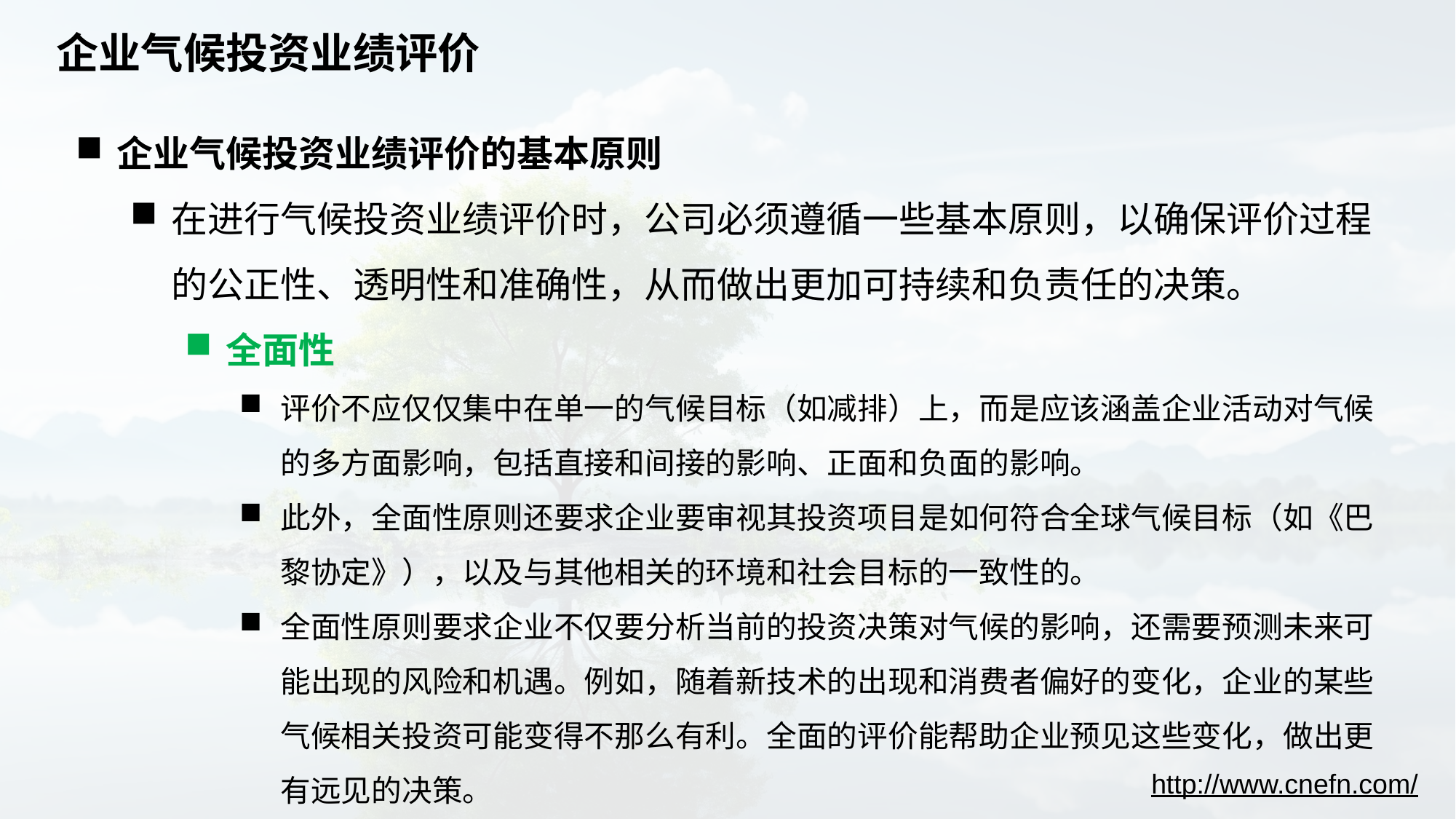

# 企业气候投资业绩评价
企业气候投资业绩评价的基本原则
在进行气候投资业绩评价时，公司必须遵循一些基本原则，以确保评价过程的公正性、透明性和准确性，从而做出更加可持续和负责任的决策。
全面性
评价不应仅仅集中在单一的气候目标（如减排）上，而是应该涵盖企业活动对气候的多方面影响，包括直接和间接的影响、正面和负面的影响。
此外，全面性原则还要求企业要审视其投资项目是如何符合全球气候目标（如《巴黎协定》），以及与其他相关的环境和社会目标的一致性的。
全面性原则要求企业不仅要分析当前的投资决策对气候的影响，还需要预测未来可能出现的风险和机遇。例如，随着新技术的出现和消费者偏好的变化，企业的某些气候相关投资可能变得不那么有利。全面的评价能帮助企业预见这些变化，做出更有远见的决策。